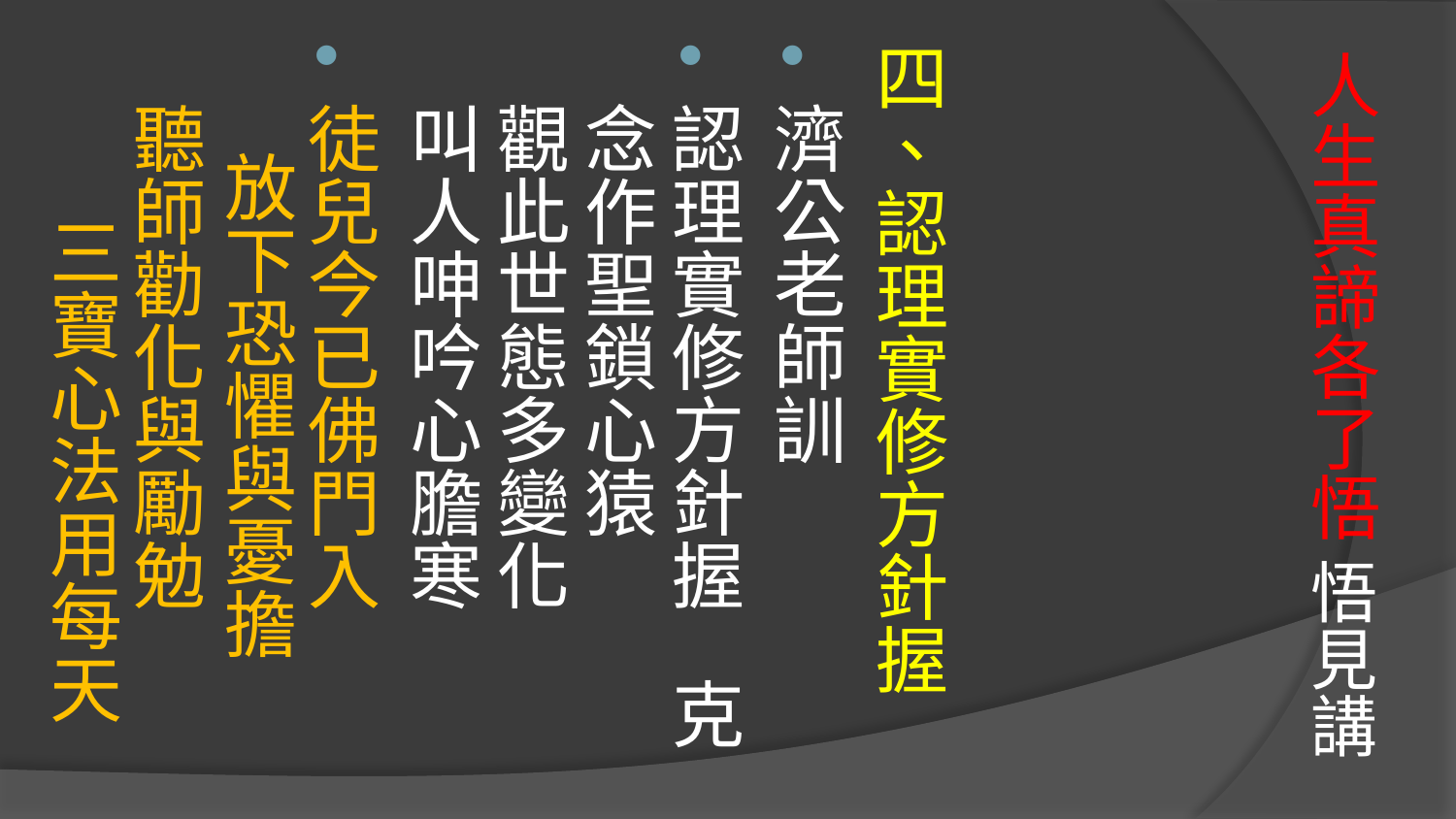

四、認理實修方針握
濟公老師訓
認理實修方針握    克念作聖鎖心猿
觀此世態多變化           叫人呻吟心膽寒
徒兒今已佛門入              放下恐懼與憂擔
聽師勸化與勵勉                  三寶心法用每天
# 人生真諦各了悟 悟見講